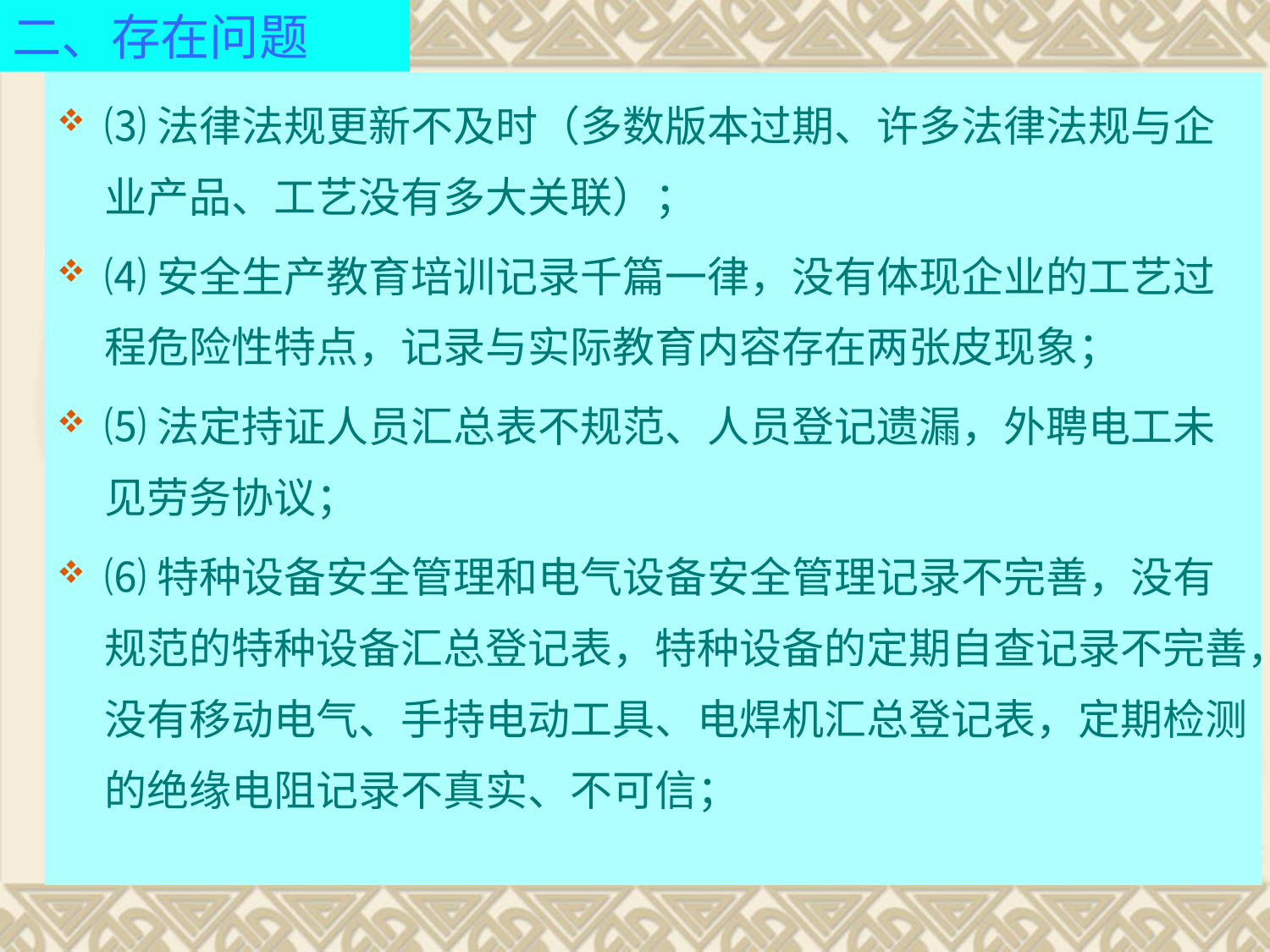

二、存在问题
⑶法律法规更新不及时（多数版本过期、许多法律法规与企业产品、工艺没有多大关联）；
⑷安全生产教育培训记录千篇一律，没有体现企业的工艺过程危险性特点，记录与实际教育内容存在两张皮现象；
⑸法定持证人员汇总表不规范、人员登记遗漏，外聘电工未见劳务协议；
⑹特种设备安全管理和电气设备安全管理记录不完善，没有规范的特种设备汇总登记表，特种设备的定期自查记录不完善，没有移动电气、手持电动工具、电焊机汇总登记表，定期检测的绝缘电阻记录不真实、不可信；